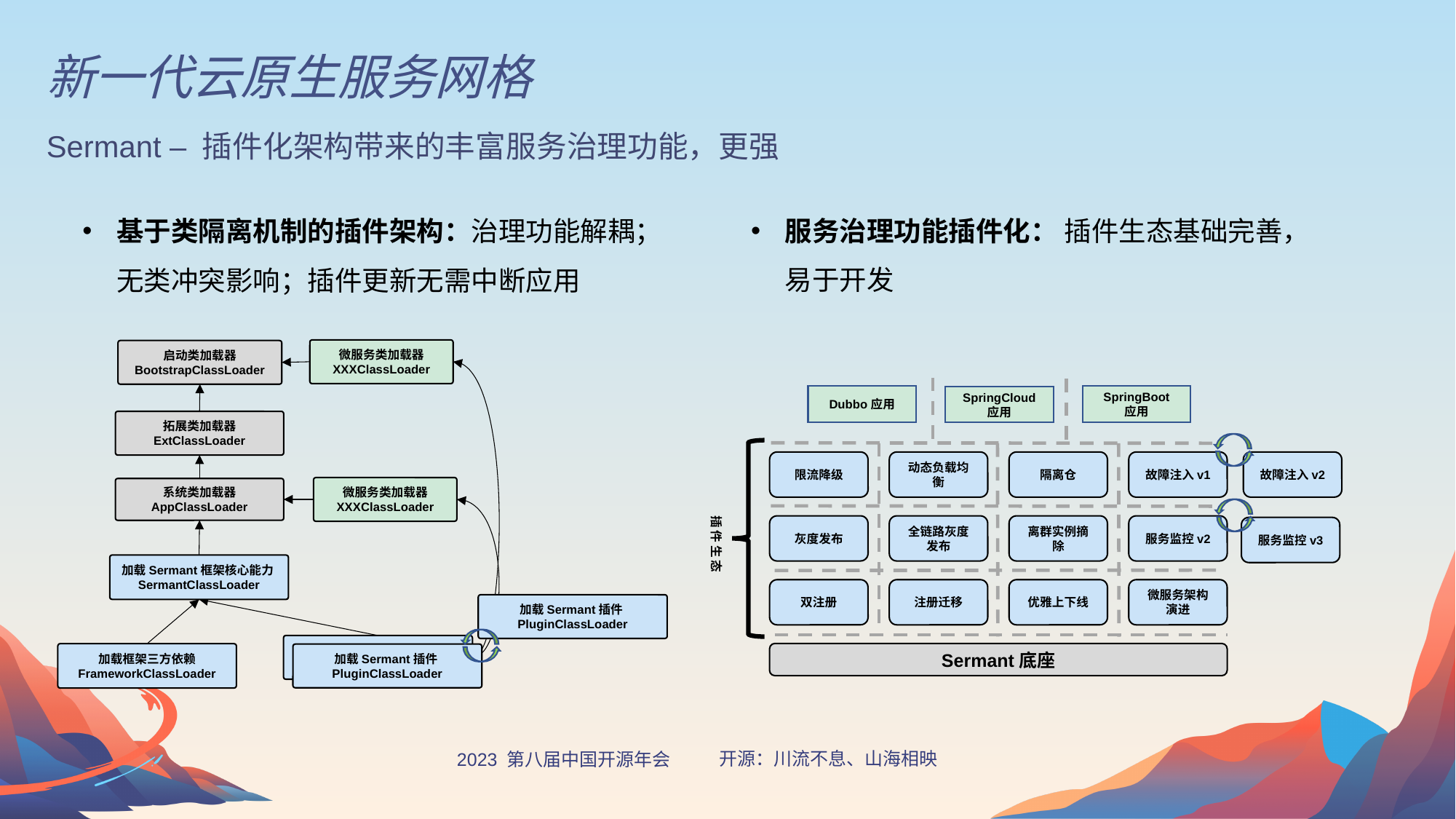

新一代云原生服务网格
Sermant – 插件化架构带来的丰富服务治理功能，更强
基于类隔离机制的插件架构：治理功能解耦；无类冲突影响；插件更新无需中断应用
服务治理功能插件化： 插件生态基础完善，易于开发
微服务类加载器
XXXClassLoader
启动类加载器
BootstrapClassLoader
SpringBoot
应用
Dubbo应用
SpringCloud
应用

限流降级
动态负载均衡
隔离仓
故障注入v1
插 件 生 态
灰度发布
全链路灰度发布
离群实例摘除
服务监控v2
双注册
注册迁移
优雅上下线
微服务架构演进
Sermant底座
拓展类加载器
ExtClassLoader

故障注入v2
微服务类加载器
XXXClassLoader
系统类加载器
AppClassLoader

服务监控v3
加载Sermant框架核心能力SermantClassLoader
加载Sermant插件PluginClassLoader

加载Sermant插件PluginClassLoader
加载框架三方依赖
FrameworkClassLoader
加载Sermant插件PluginClassLoader